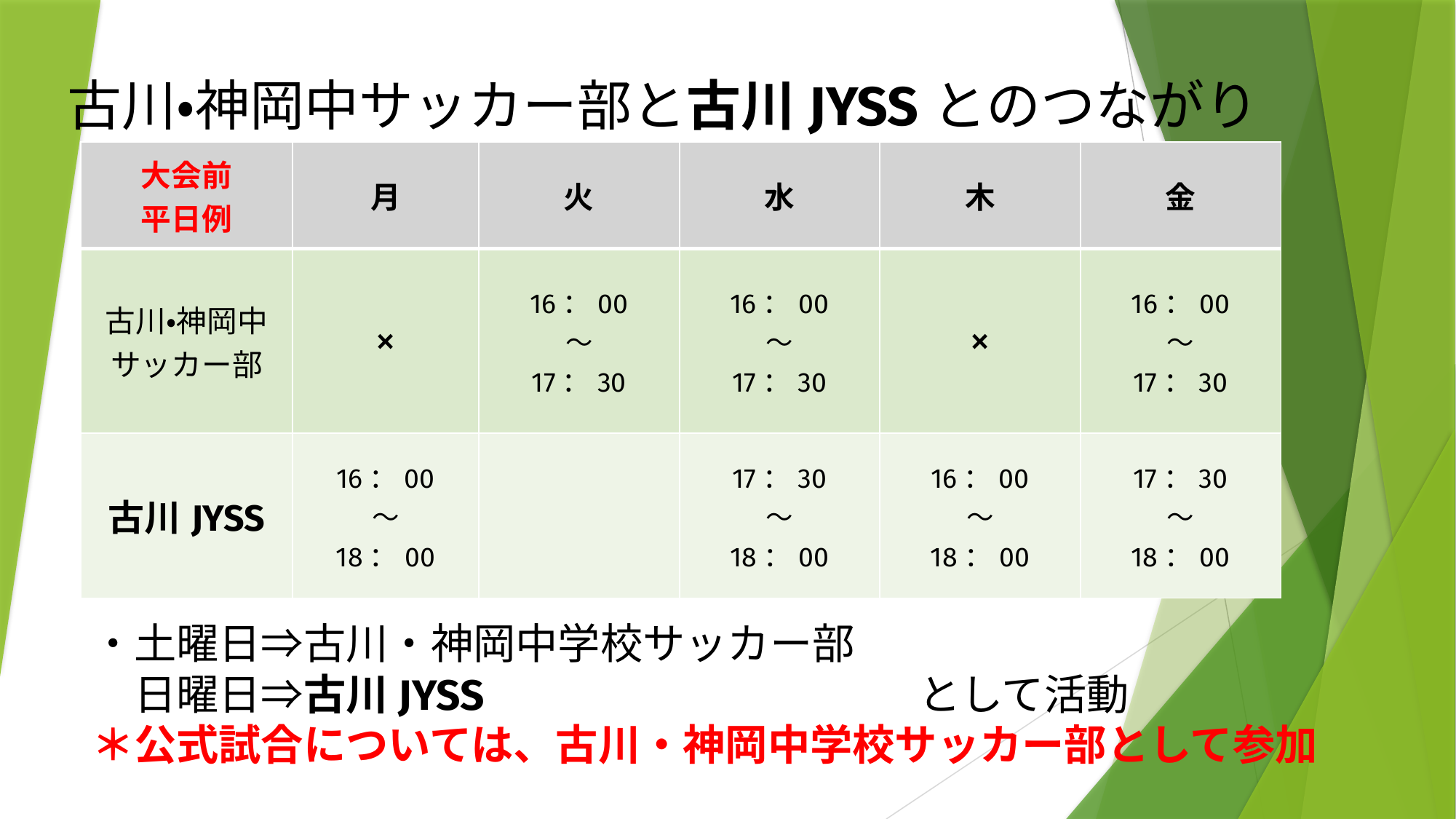

# 古川・神岡中サッカー部と古川JYSSとのつながり
| 大会前 平日例 | 月 | 火 | 水 | 木 | 金 |
| --- | --- | --- | --- | --- | --- |
| 古川・神岡中 サッカー部 | × | 16：00 ～ 17：30 | 16：00 ～ 17：30 | × | 16：00 ～ 17：30 |
| 古川JYSS | 16：00 ～ 18：00 |  | 17：30 ～ 18：00 | 16：00 ～ 18：00 | 17：30 ～ 18：00 |

・土曜日⇒古川・神岡中学校サッカー部
　日曜日⇒古川JYSS　　　　　　　　　　として活動
＊公式試合については、古川・神岡中学校サッカー部として参加